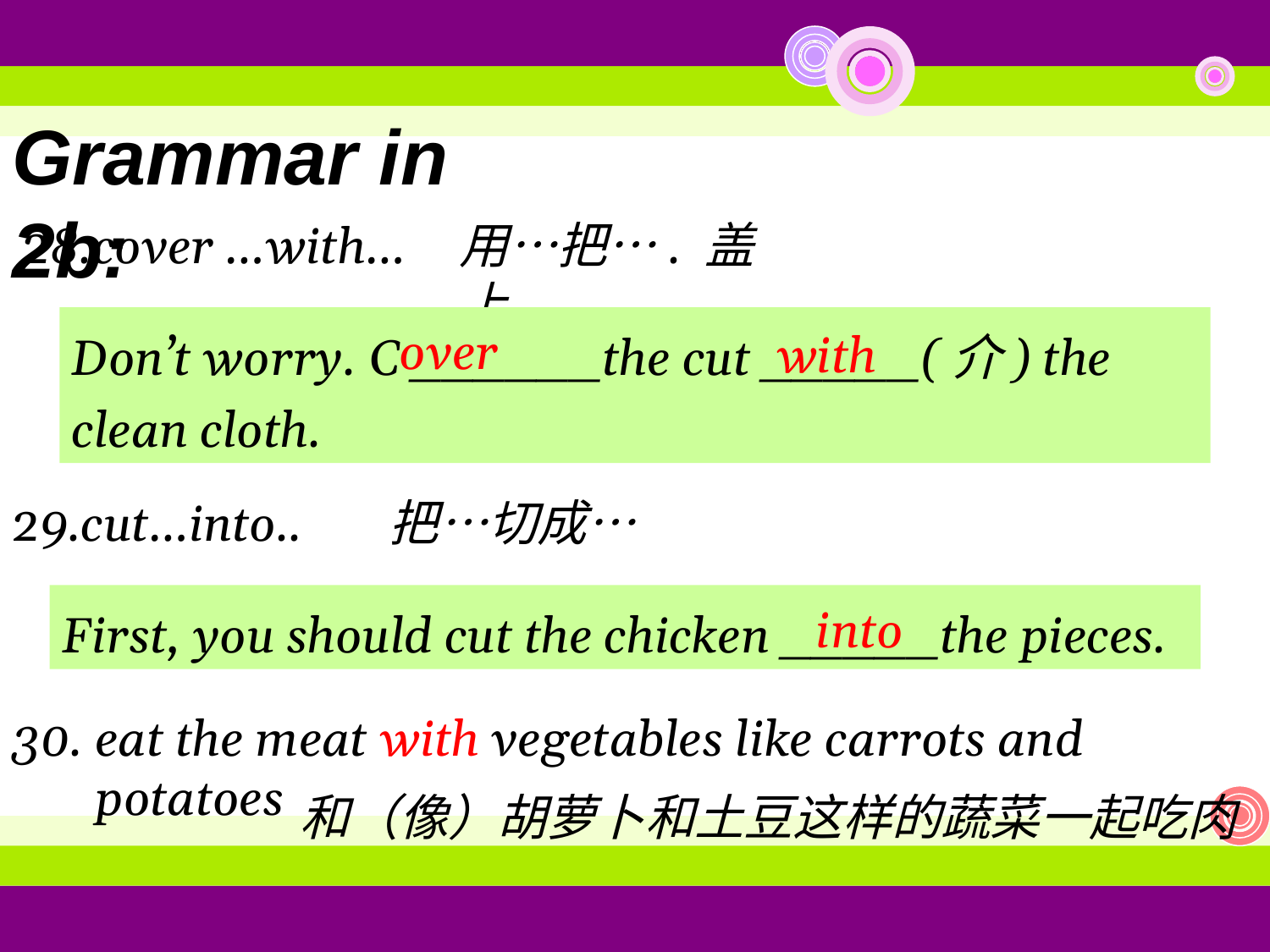

Grammar in 2b:
28.cover …with…
用…把…. 盖上
Don’t worry. C ______the cut _____(介) the clean cloth.
over
with
29.cut…into..
把…切成…
First, you should cut the chicken _____the pieces.
into
30. eat the meat with vegetables like carrots and
       potatoes
和（像）胡萝卜和土豆这样的蔬菜一起吃肉